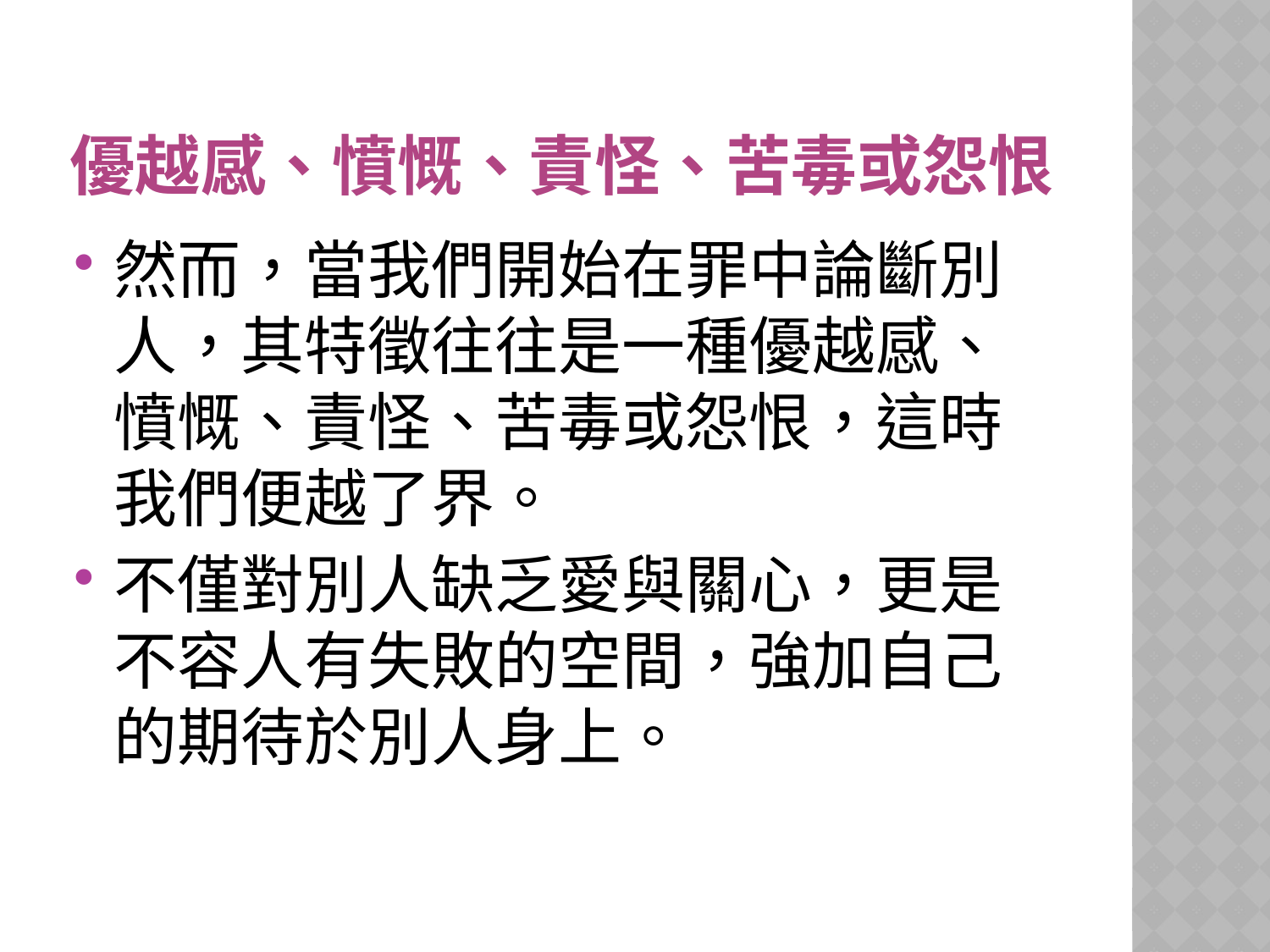

# 優越感、憤慨、責怪、苦毒或怨恨
然而，當我們開始在罪中論斷別人，其特徵往往是一種優越感、憤慨、責怪、苦毒或怨恨，這時我們便越了界。
不僅對別人缺乏愛與關心，更是不容人有失敗的空間，強加自己的期待於別人身上。